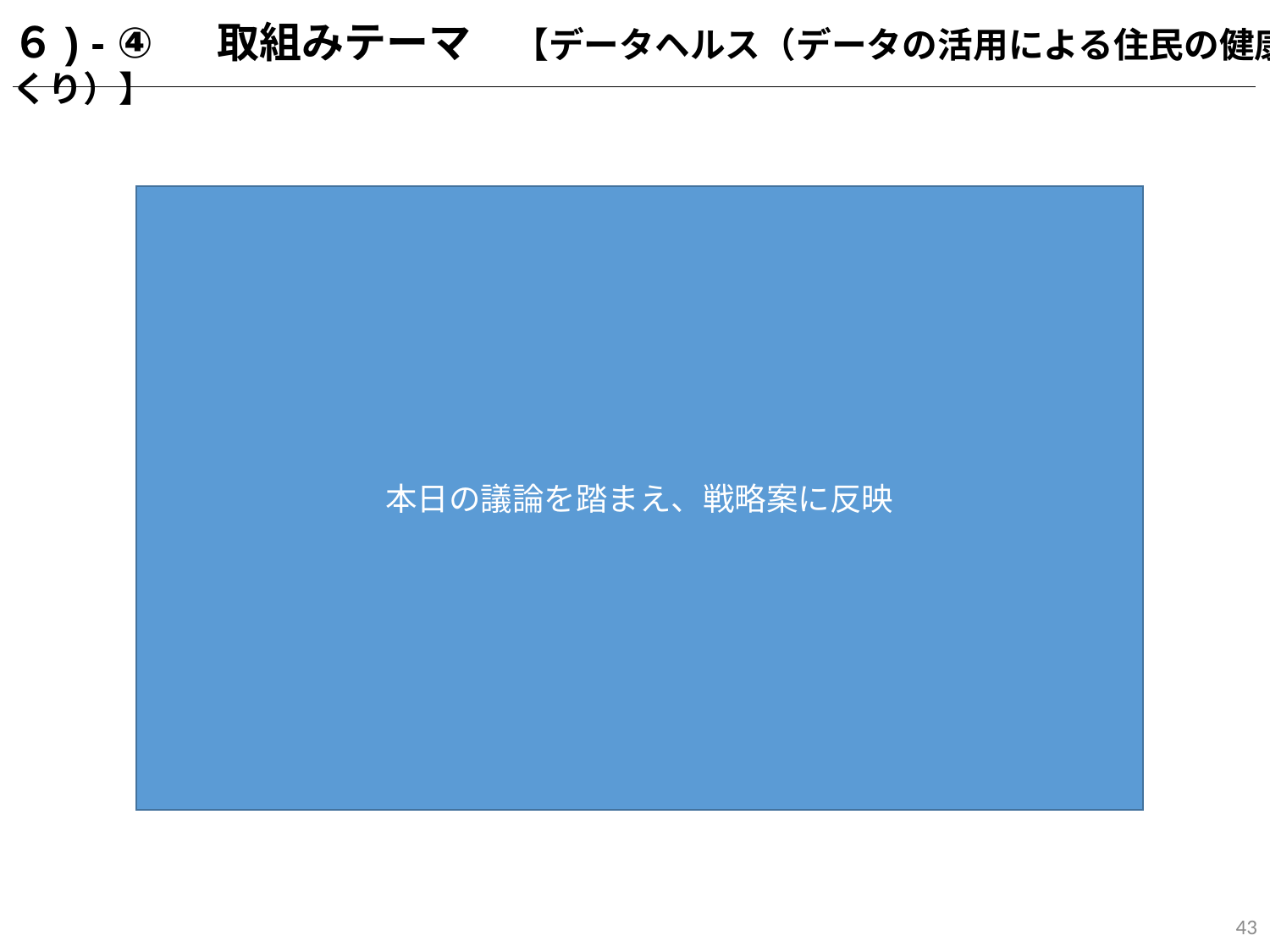

６) - ④ 　取組みテーマ　【データヘルス（データの活用による住民の健康づくり）】
本日の議論を踏まえ、戦略案に反映
43